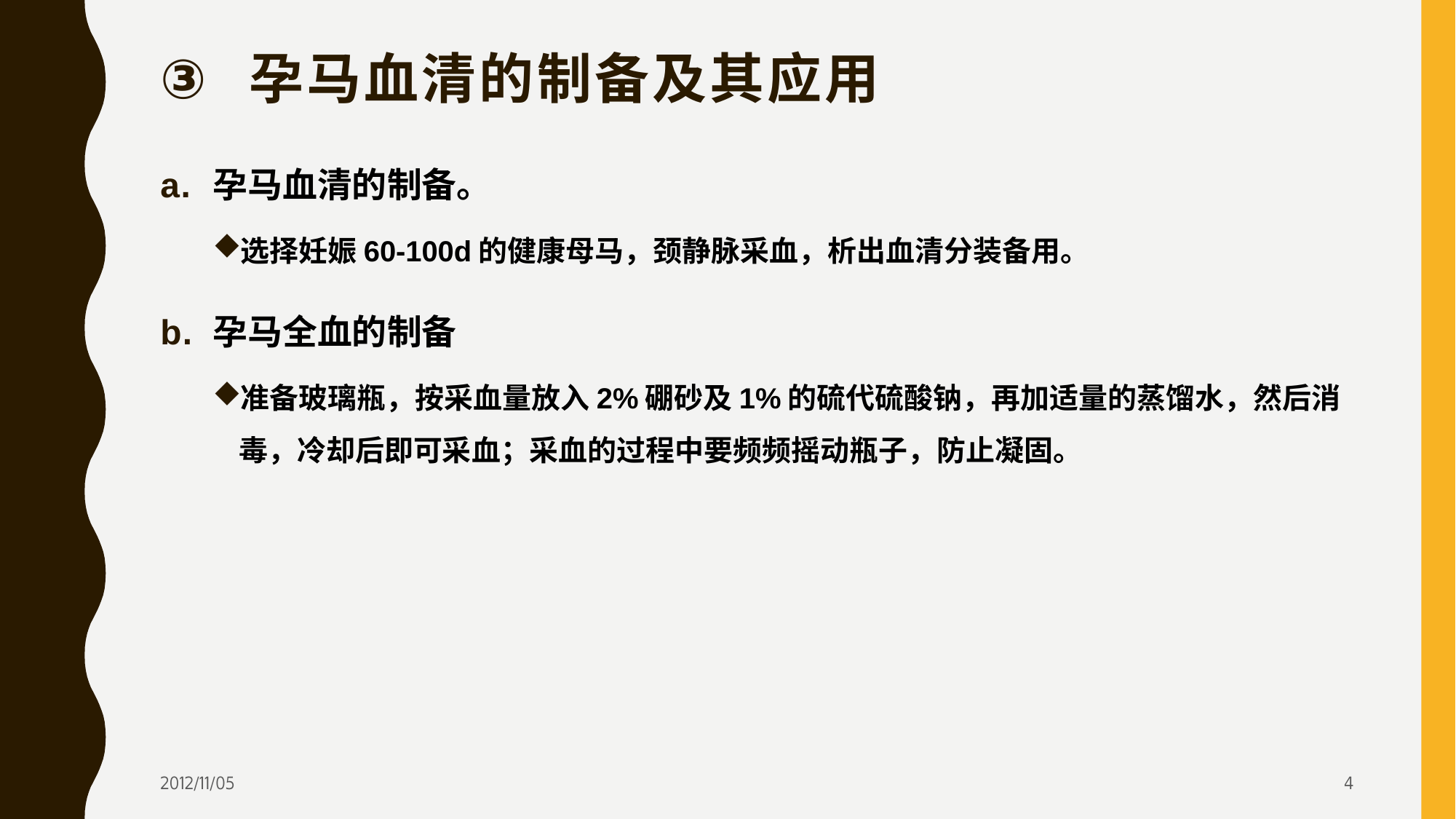

# 孕马血清的制备及其应用
孕马血清的制备。
选择妊娠60-100d的健康母马，颈静脉采血，析出血清分装备用。
孕马全血的制备
准备玻璃瓶，按采血量放入2%硼砂及1%的硫代硫酸钠，再加适量的蒸馏水，然后消毒，冷却后即可采血；采血的过程中要频频摇动瓶子，防止凝固。
2012/11/05
4